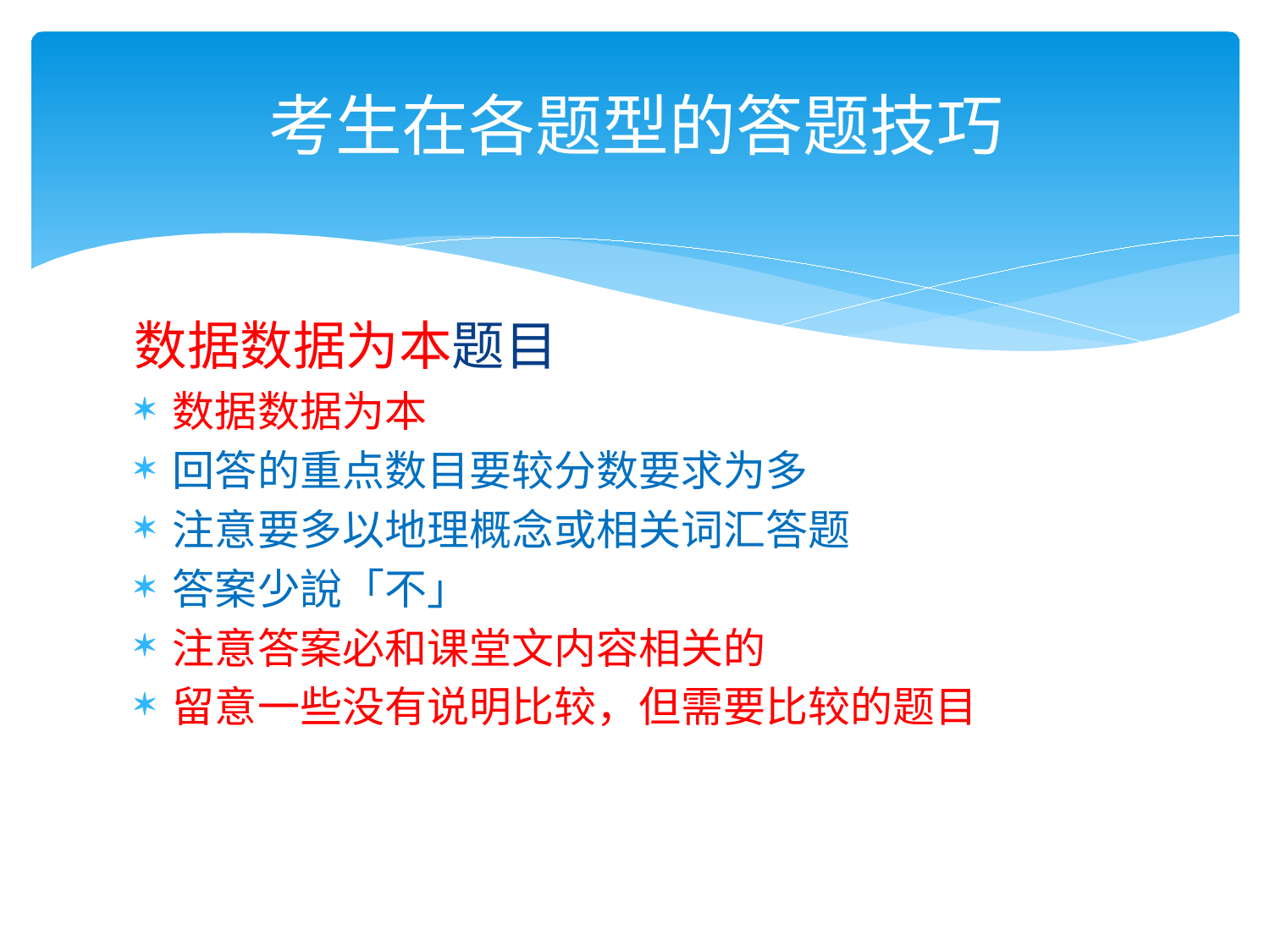

# 考生在各题型的答题技巧
数据数据为本题目
数据数据为本
回答的重点数目要较分数要求为多
注意要多以地理概念或相关词汇答题
答案少說「不」
注意答案必和课堂文内容相关的
留意一些没有说明比较，但需要比较的题目